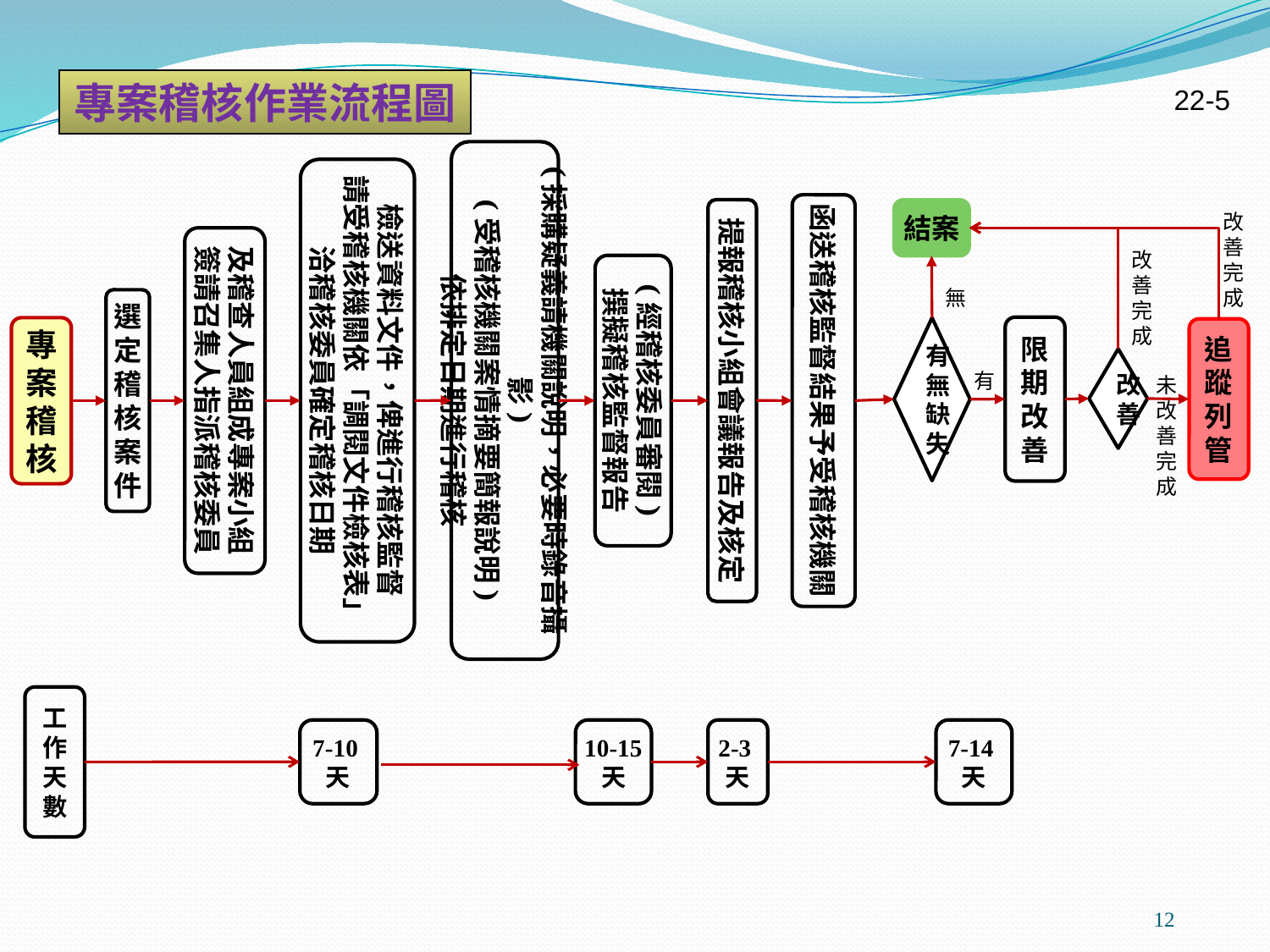

專案稽核作業流程圖
22-5
(採購疑義請機關說明，必要時錄音攝影)
(受稽核機關案情摘要簡報說明)
依排定日期進行稽核
檢送資料文件，俾進行稽核監督
請受稽核機關依「調閱文件檢核表」
洽稽核委員確定稽核日期
改善完成
函送稽核監督結果予受稽核機關
提報稽核小組會議報告及核定
結案
及稽查人員組成專案小組
簽請召集人指派稽核委員
改善完成
(經稽核委員審閱)
撰擬稽核監督報告
無
選定稽核案件
限期改善
專案稽核
有無缺失
追蹤列管
未改善完成
改善
有
工作天數
7-10天
10-15天
2-3天
7-14天
12